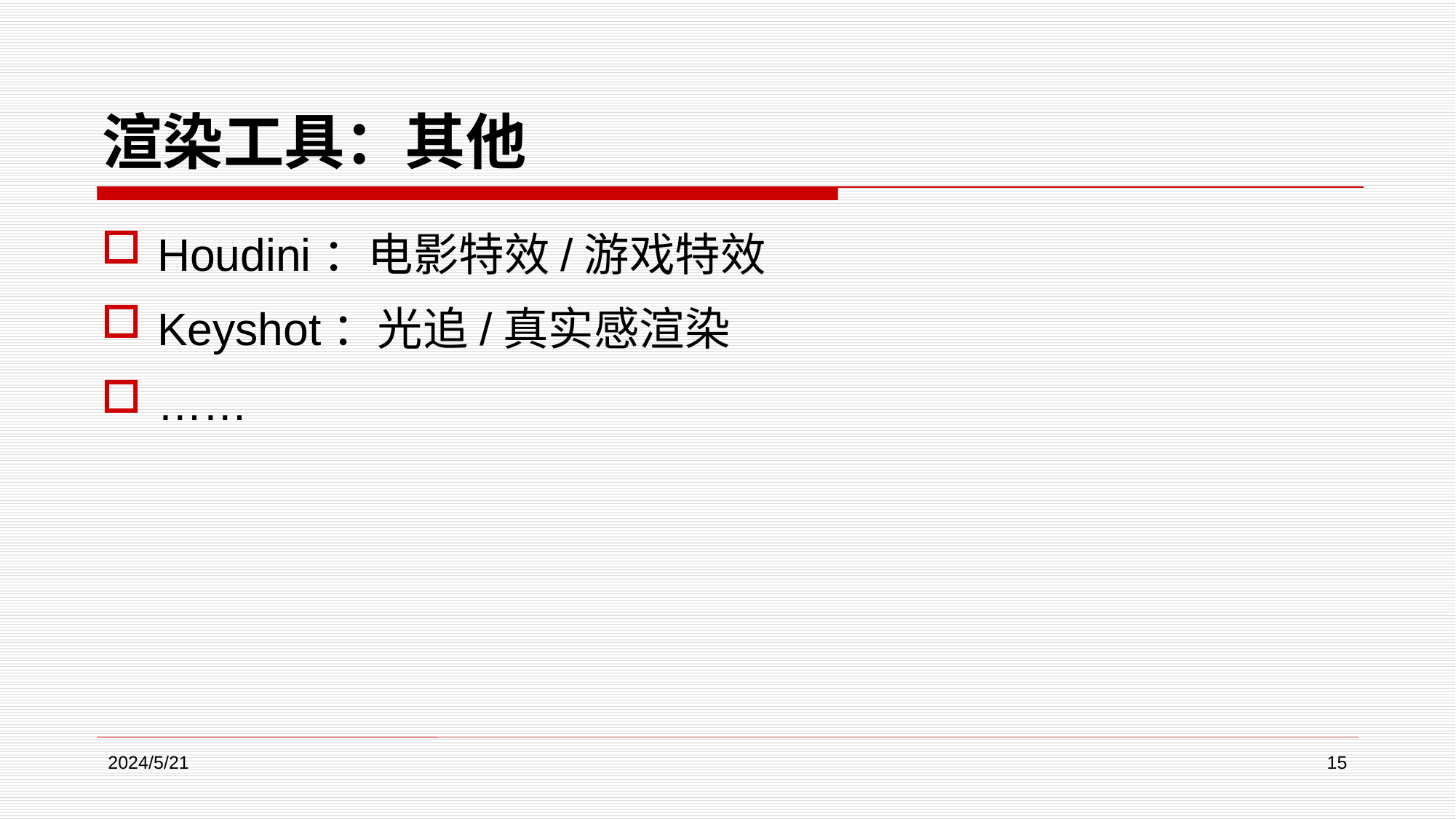

# 渲染工具：其他
Houdini：电影特效/游戏特效
Keyshot：光追/真实感渲染
……
2024/5/21
15